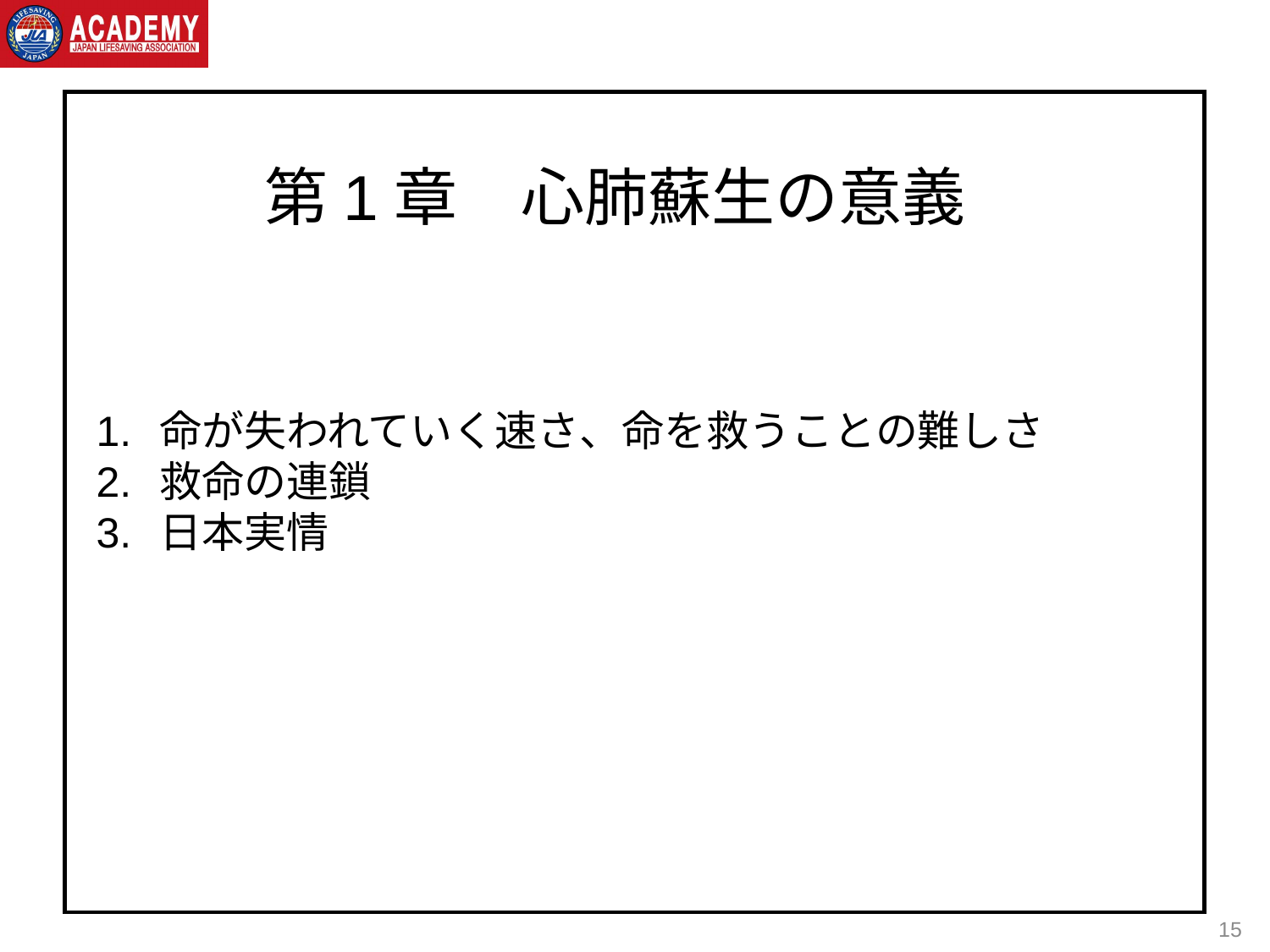

第1章　心肺蘇生の意義
命が失われていく速さ、命を救うことの難しさ
救命の連鎖
日本実情
15